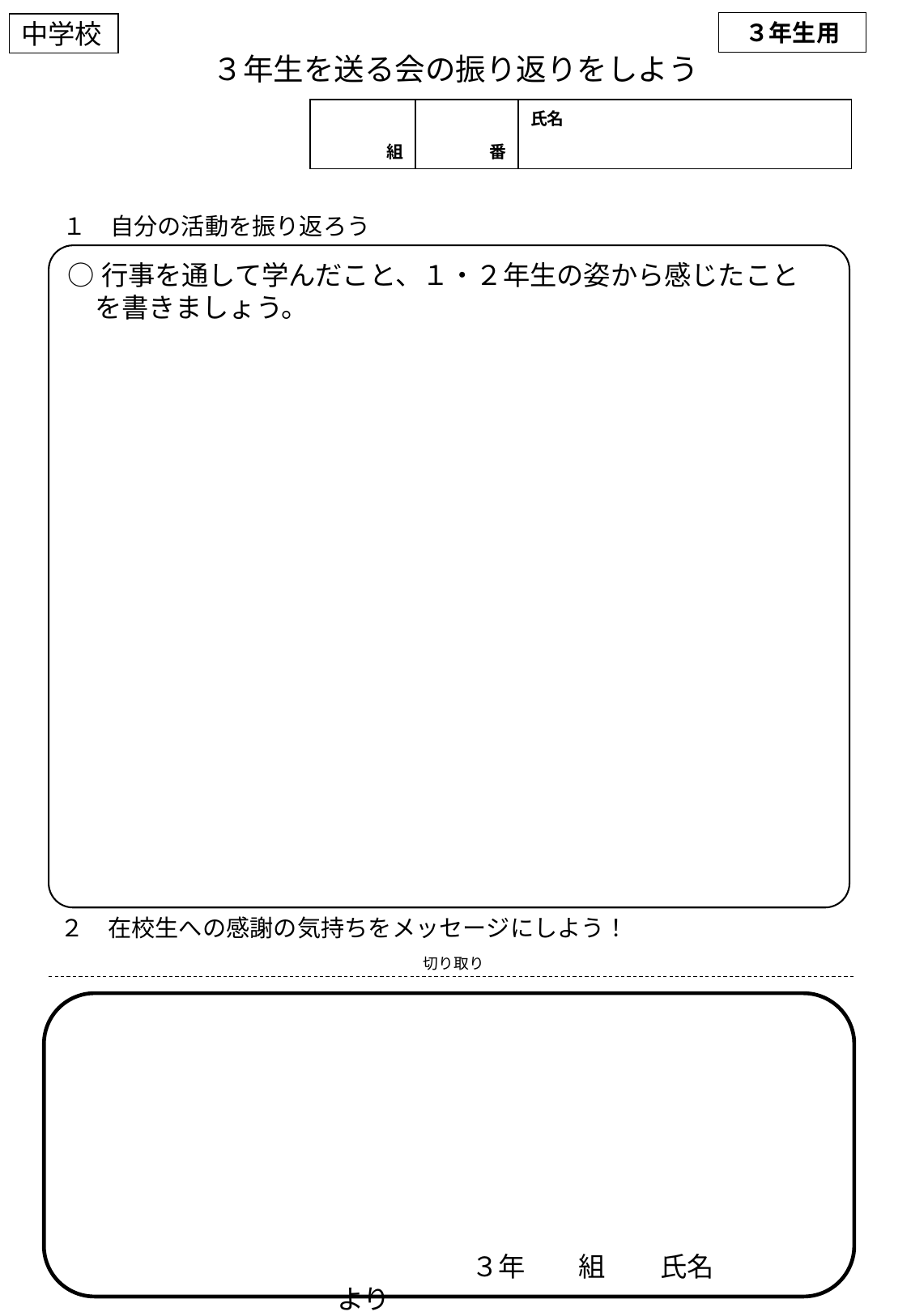

３年生用
中学校
３年生を送る会の振り返りをしよう
| 組 | 番 | 氏名 |
| --- | --- | --- |
　１　自分の活動を振り返ろう
○行事を通して学んだこと、１・２年生の姿から感じたこと
　を書きましょう。

　　　　　　　　　　　　　　　３年　　組　　氏名　　　　　　　　　　　　　　より

２　在校生への感謝の気持ちをメッセージにしよう！
切り取り